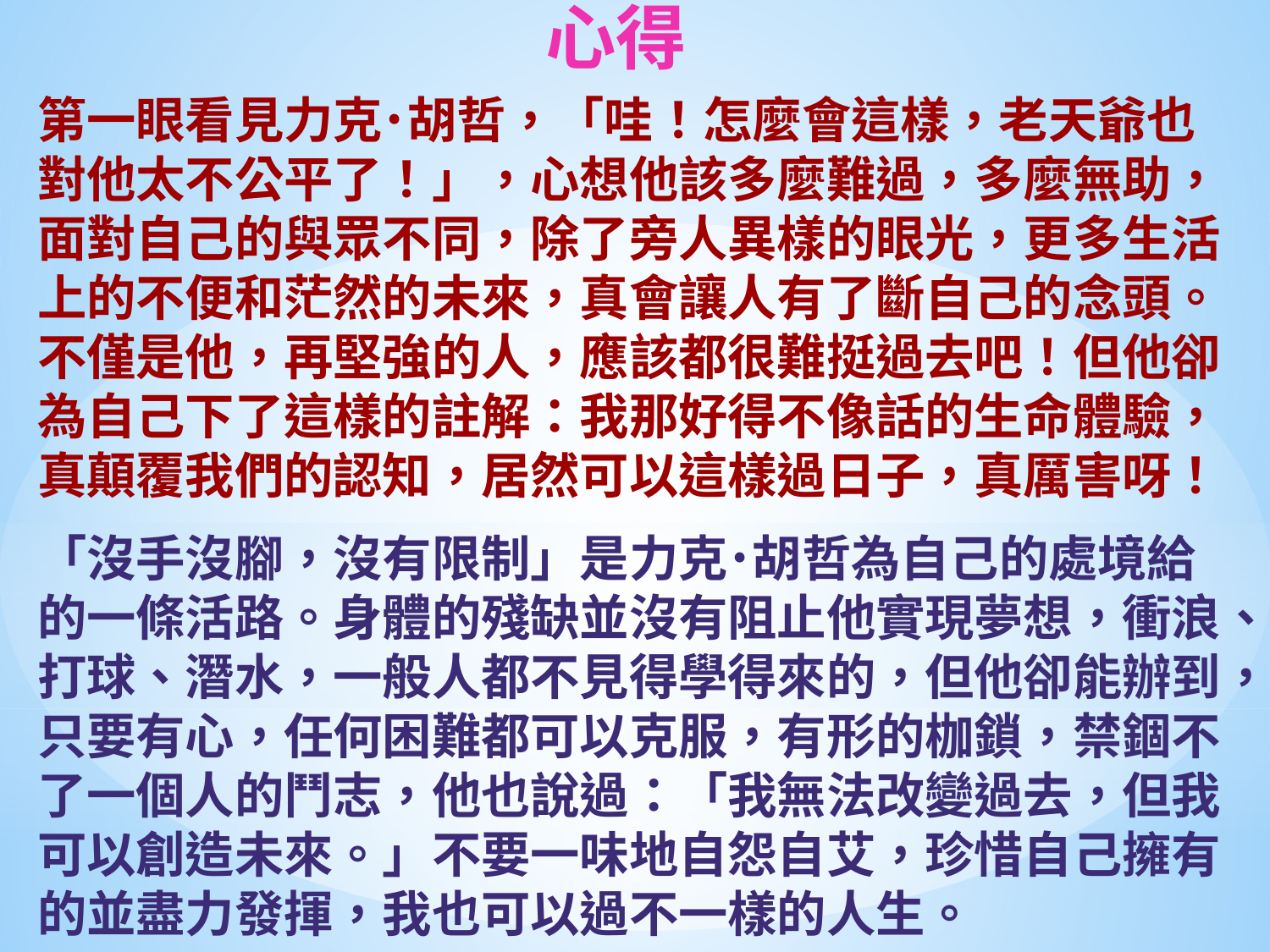

心得
第一眼看見力克˙胡哲，「哇！怎麼會這樣，老天爺也對他太不公平了！」，心想他該多麼難過，多麼無助，面對自己的與眾不同，除了旁人異樣的眼光，更多生活上的不便和茫然的未來，真會讓人有了斷自己的念頭。不僅是他，再堅強的人，應該都很難挺過去吧！但他卻為自己下了這樣的註解：我那好得不像話的生命體驗，真顛覆我們的認知，居然可以這樣過日子，真厲害呀！
「沒手沒腳，沒有限制」是力克˙胡哲為自己的處境給的一條活路。身體的殘缺並沒有阻止他實現夢想，衝浪、打球、潛水，一般人都不見得學得來的，但他卻能辦到，只要有心，任何困難都可以克服，有形的枷鎖，禁錮不了一個人的鬥志，他也說過：「我無法改變過去，但我可以創造未來。」不要一味地自怨自艾，珍惜自己擁有的並盡力發揮，我也可以過不一樣的人生。